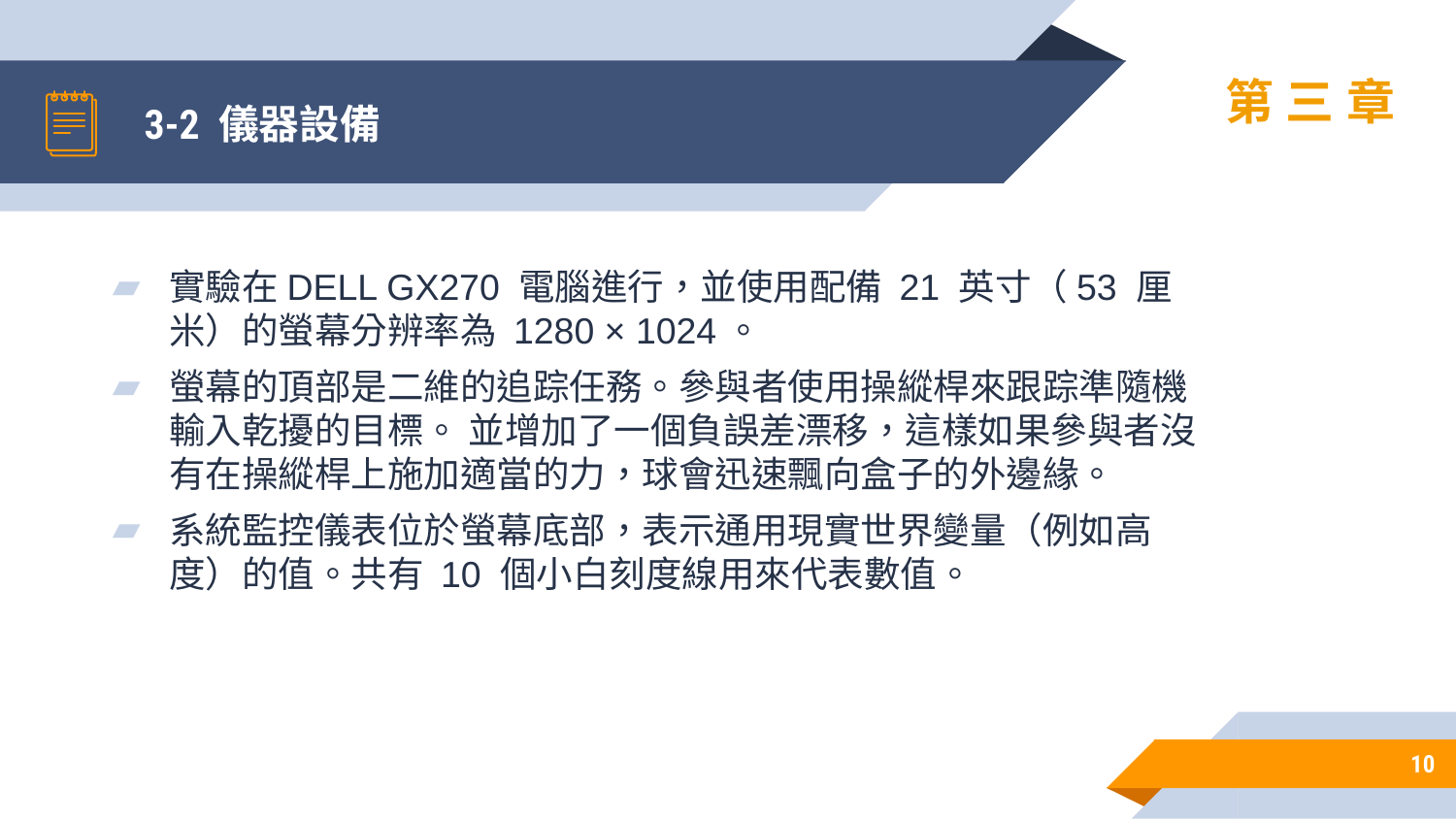

# 3-2 儀器設備
第三章

實驗在DELL GX270 電腦進行，並使用配備 21 英寸（53 厘米）的螢幕分辨率為 1280 × 1024。
螢幕的頂部是二維的追踪任務。參與者使用操縱桿來跟踪準隨機輸入乾擾的目標。 並增加了一個負誤差漂移，這樣如果參與者沒有在操縱桿上施加適當的力，球會迅速飄向盒子的外邊緣。
系統監控儀表位於螢幕底部，表示通用現實世界變量（例如高度）的值。共有 10 個小白刻度線用來代表數值。

10